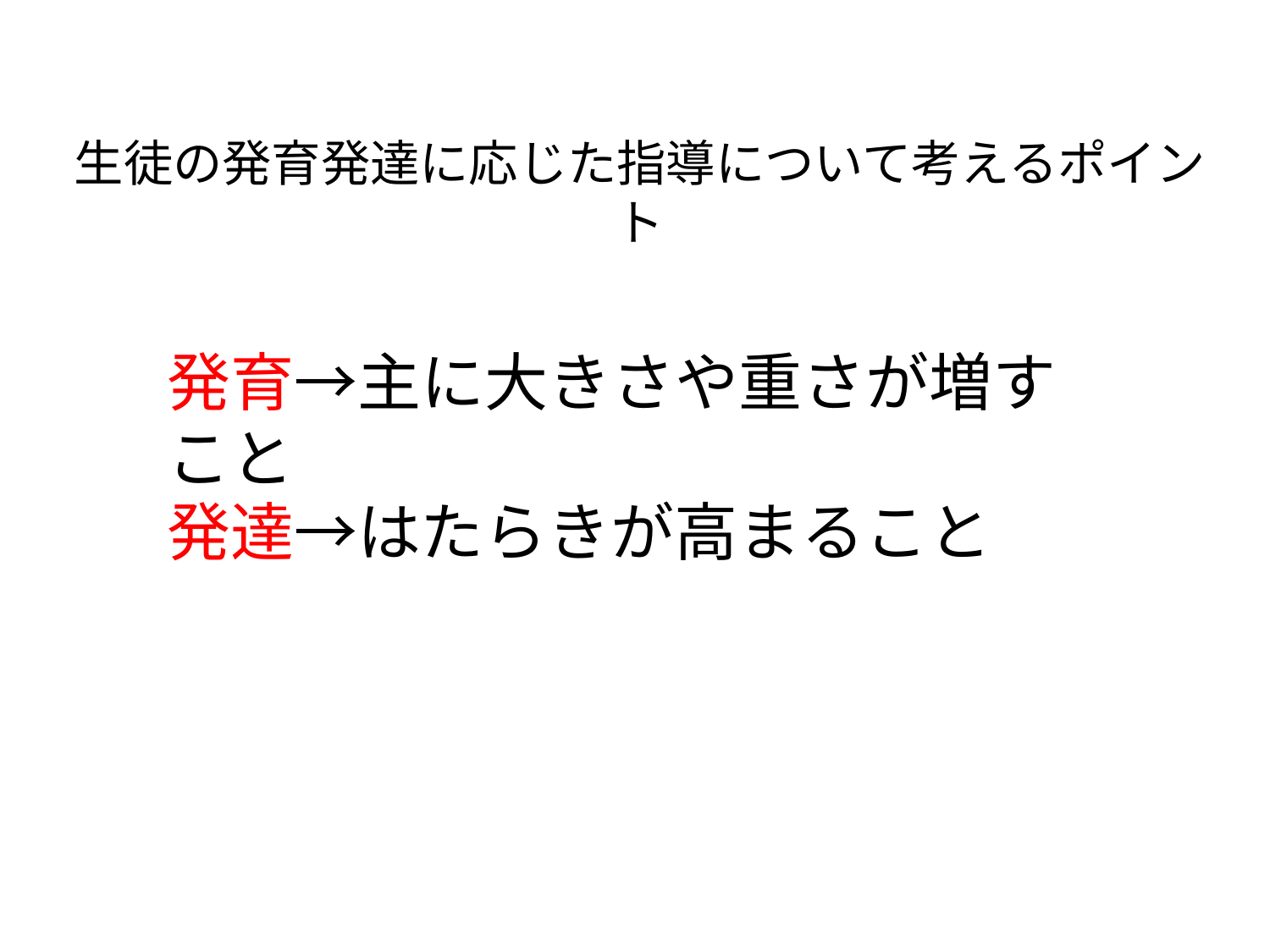

生徒の発育発達に応じた指導について考えるポイント
発育→主に大きさや重さが増すこと
発達→はたらきが高まること